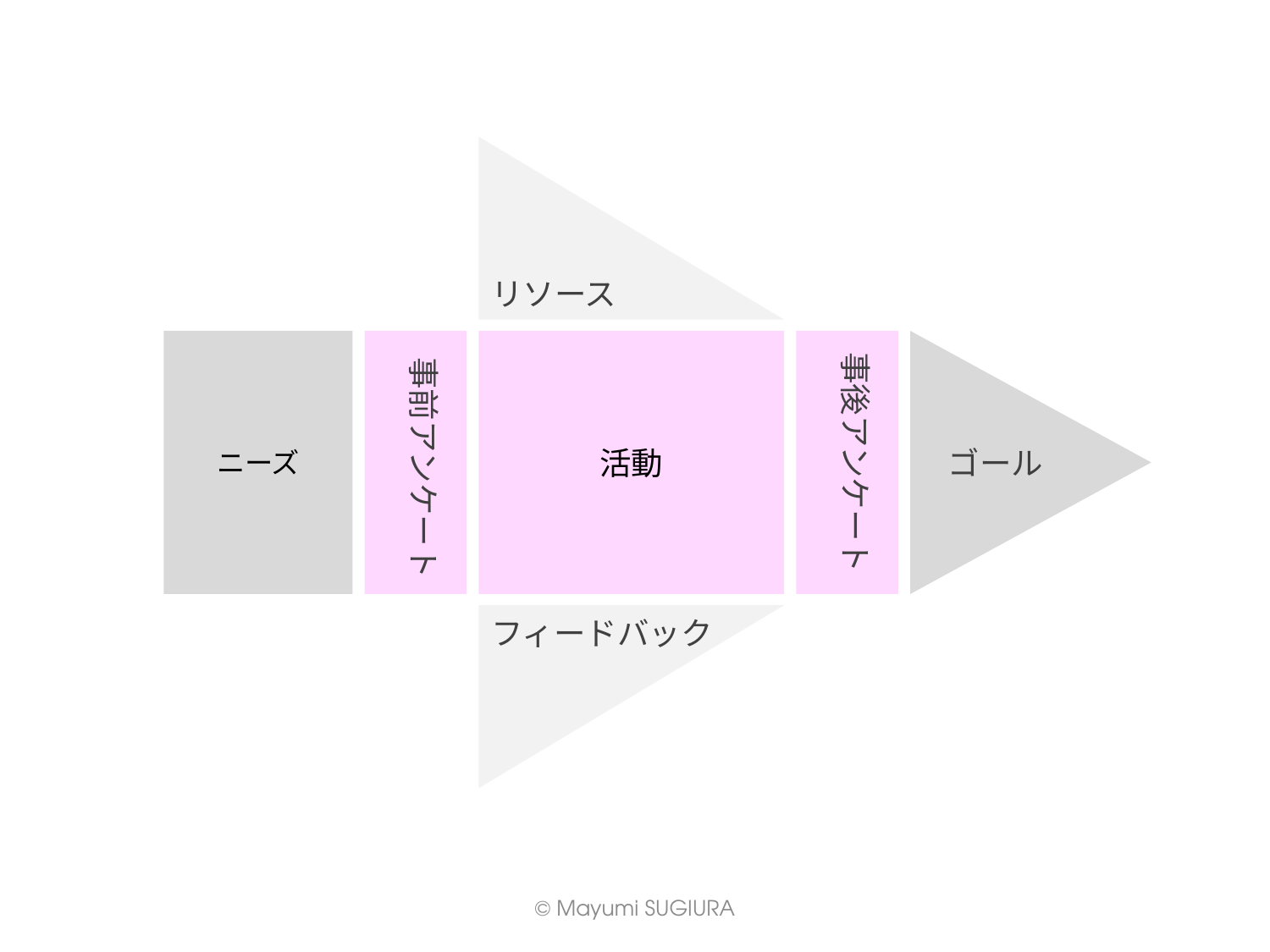

リソース
事後アンケート
ニーズ

事前アンケート
活動

ゴール

フィードバック
©︎ Mayumi SUGIURA